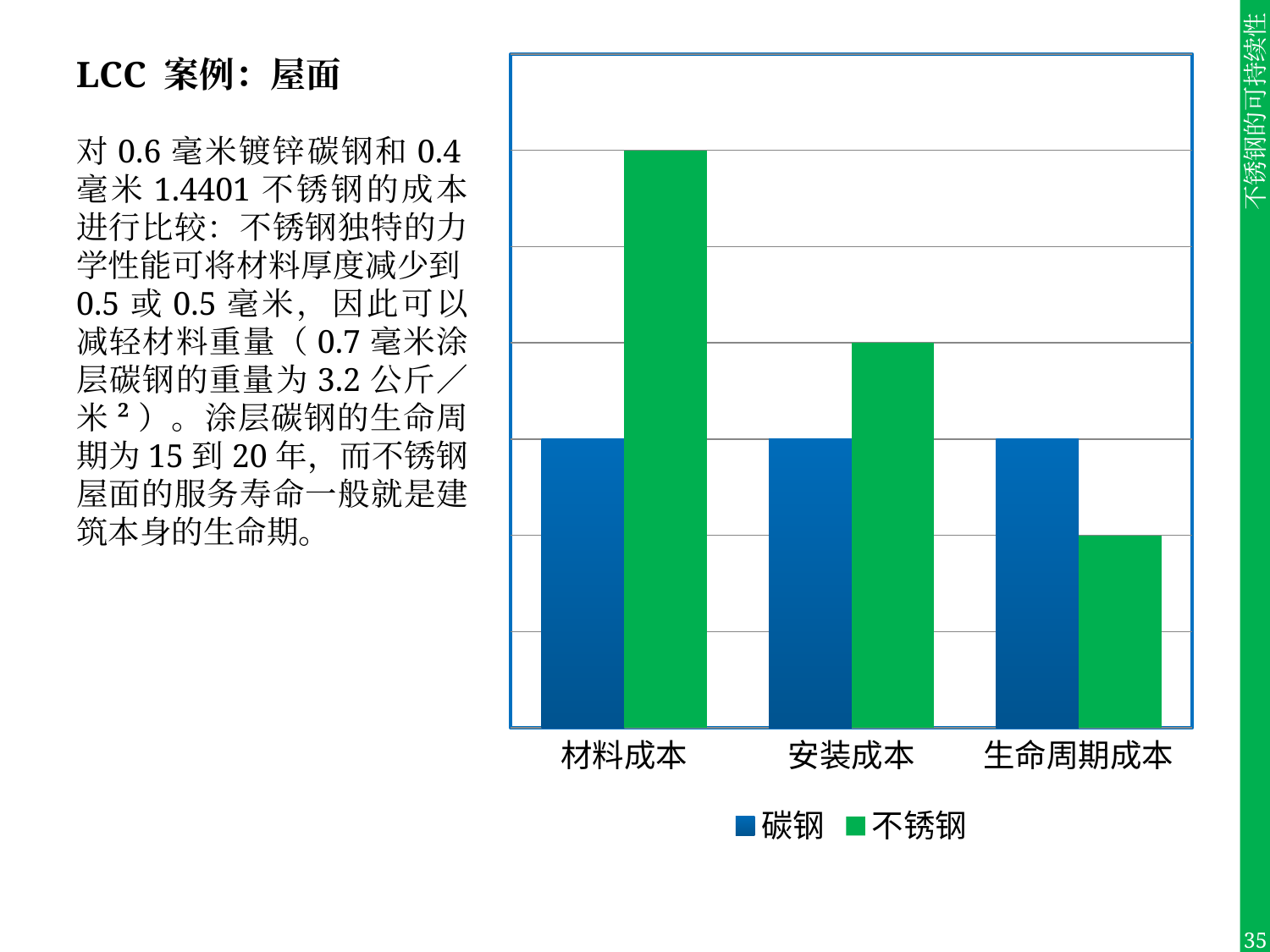

# LCC 案例：屋面

### Chart

| Category | 碳钢 | 不锈钢 |
|---|---|---|
| 材料成本 | 3.0 | 6.0 |
| 安装成本 | 3.0 | 4.0 |
| 生命周期成本 | 3.0 | 2.0 |
对0.6毫米镀锌碳钢和0.4毫米1.4401不锈钢的成本进行比较：不锈钢独特的力学性能可将材料厚度减少到0.5或0.5毫米，因此可以减轻材料重量（0.7毫米涂层碳钢的重量为3.2公斤／米²）。涂层碳钢的生命周期为15到20年，而不锈钢屋面的服务寿命一般就是建筑本身的生命期。
35